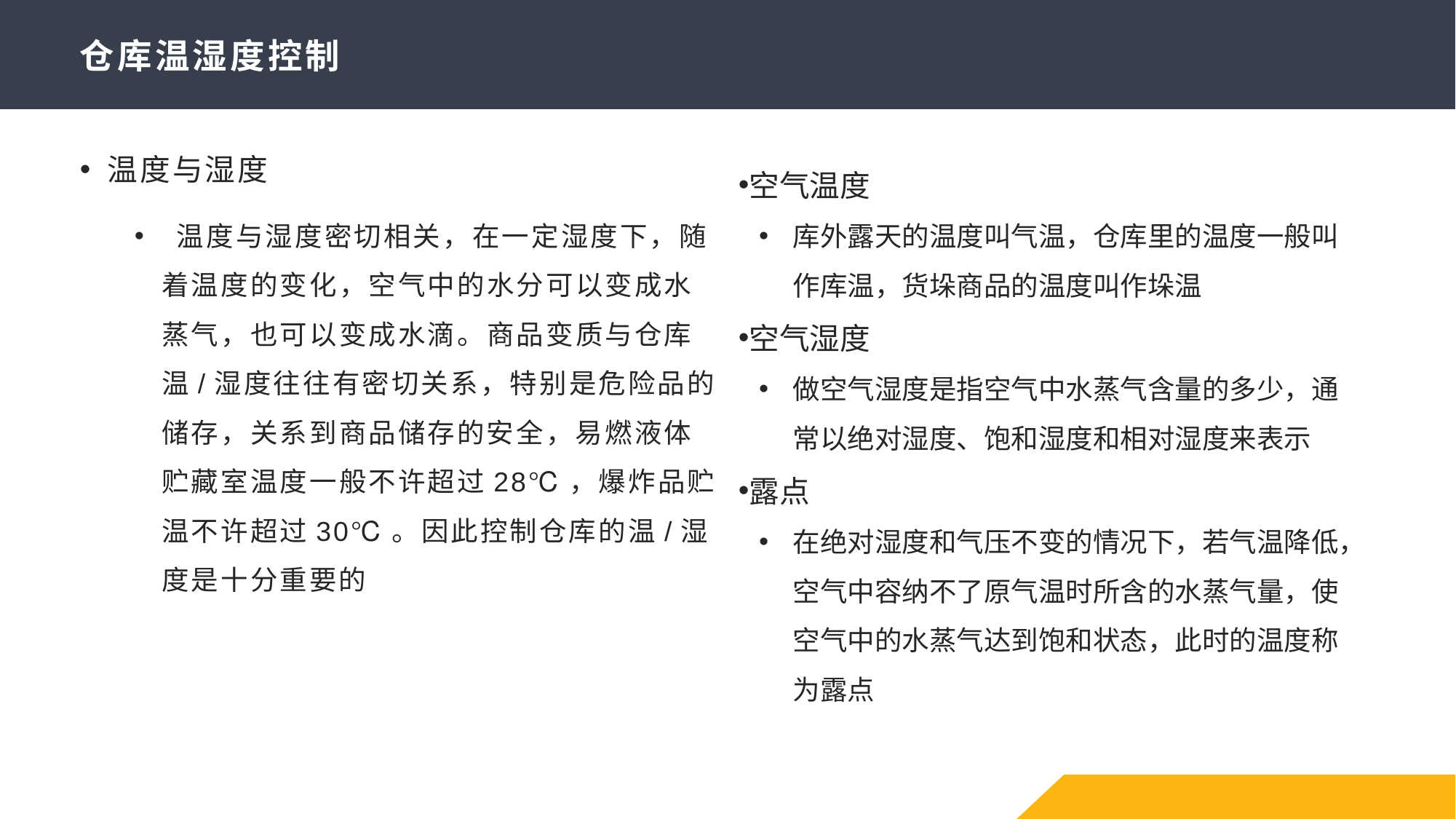

# 仓库温湿度控制
温度与湿度
 温度与湿度密切相关，在一定湿度下，随着温度的变化，空气中的水分可以变成水蒸气，也可以变成水滴。商品变质与仓库温/湿度往往有密切关系，特别是危险品的储存，关系到商品储存的安全，易燃液体贮藏室温度一般不许超过28℃，爆炸品贮温不许超过30℃。因此控制仓库的温/湿度是十分重要的
空气温度
库外露天的温度叫气温，仓库里的温度一般叫作库温，货垛商品的温度叫作垛温
空气湿度
做空气湿度是指空气中水蒸气含量的多少，通常以绝对湿度、饱和湿度和相对湿度来表示
露点
在绝对湿度和气压不变的情况下，若气温降低，空气中容纳不了原气温时所含的水蒸气量，使空气中的水蒸气达到饱和状态，此时的温度称为露点